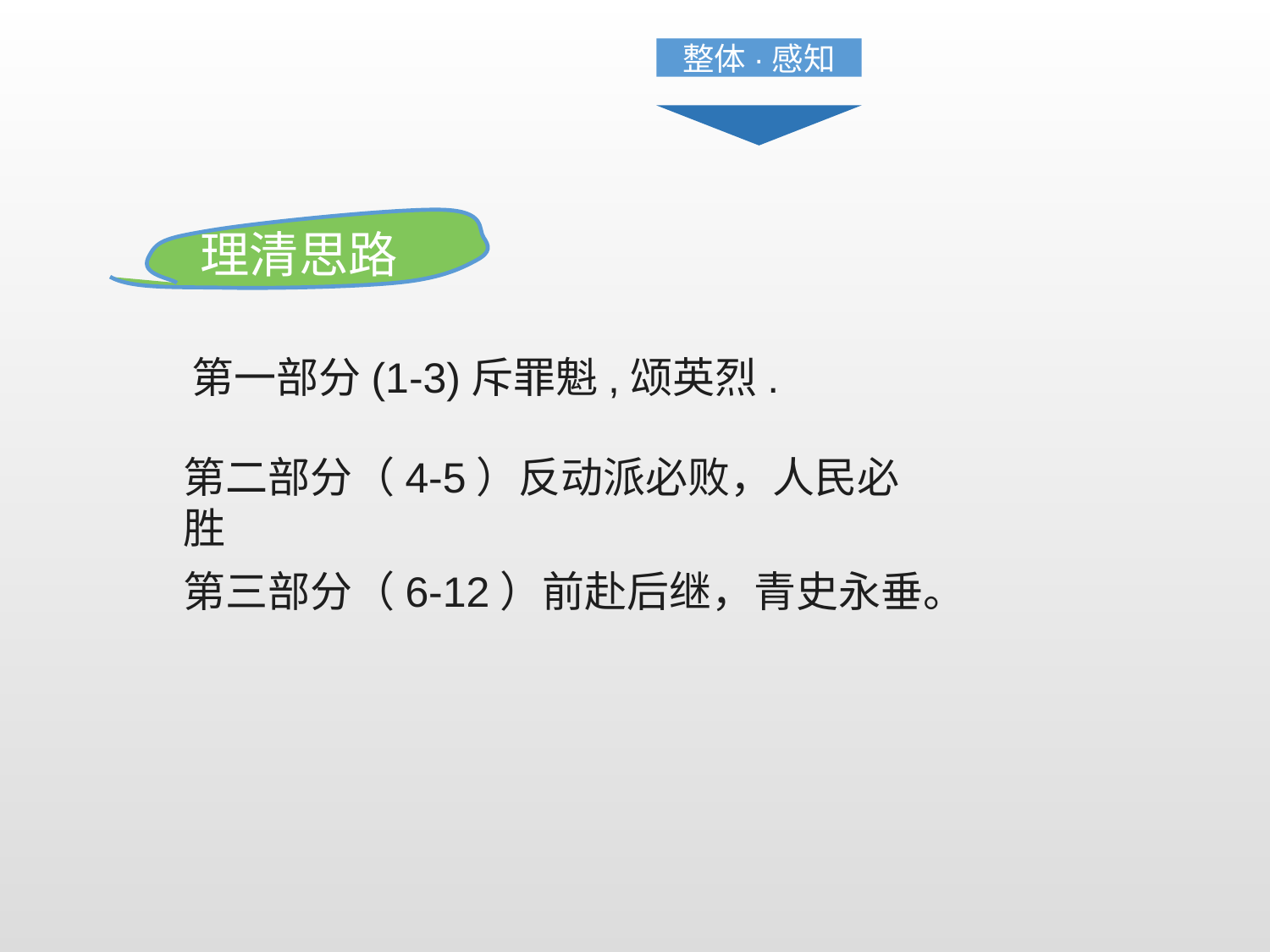

整体·感知

理清思路
第一部分(1-3)斥罪魁,颂英烈.
第二部分（4-5）反动派必败，人民必胜
第三部分（6-12）前赴后继，青史永垂。